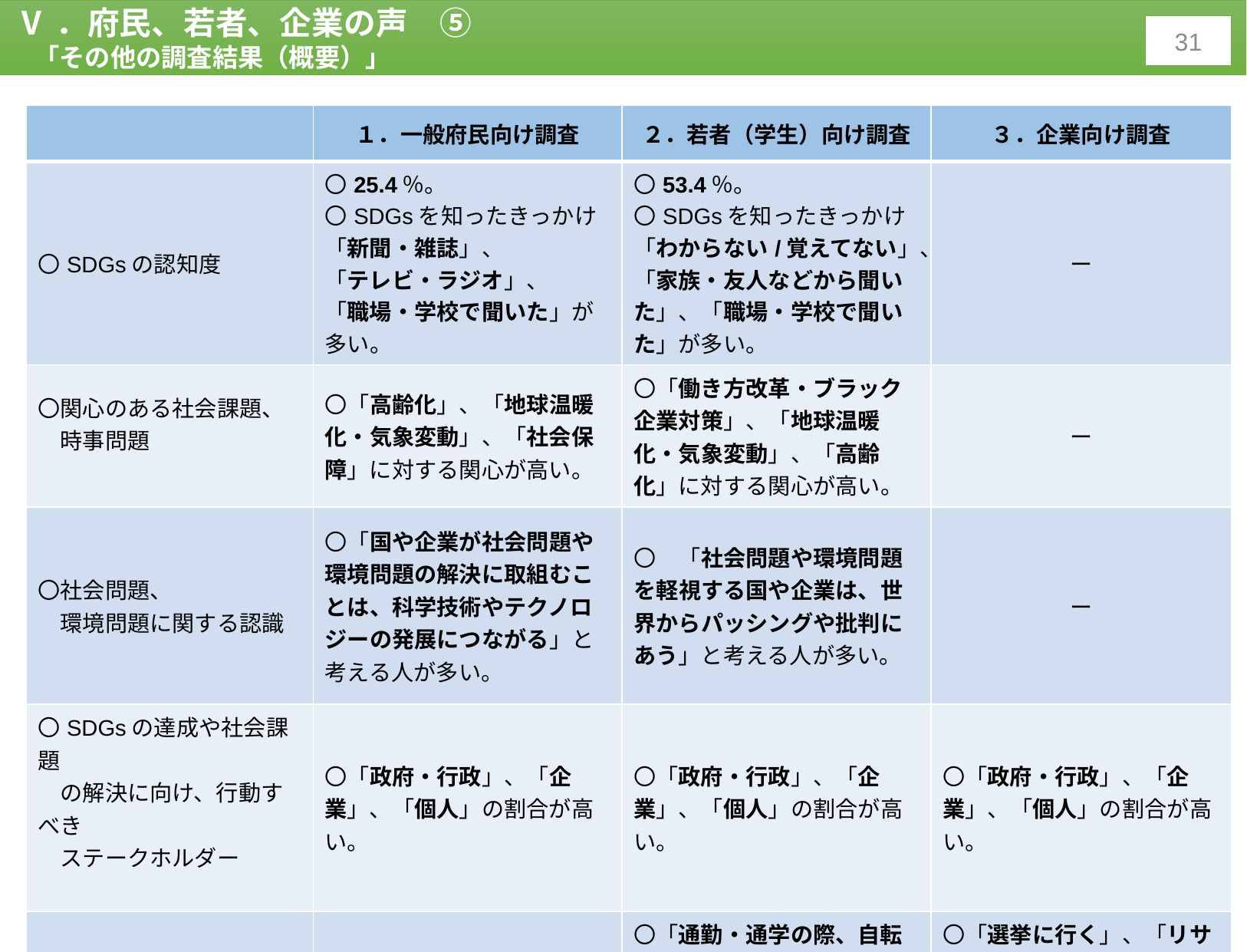

Ⅴ．府民、若者、企業の声　⑤
　「その他の調査結果（概要）」
31
|  | １．一般府民向け調査 | ２．若者（学生）向け調査 | ３．企業向け調査 |
| --- | --- | --- | --- |
| 〇SDGsの認知度 | 〇25.4％。 〇SDGsを知ったきっかけ 「新聞・雑誌」、 「テレビ・ラジオ」、 「職場・学校で聞いた」が多い。 | 〇53.4％。 〇SDGsを知ったきっかけ 「わからない/覚えてない」、 「家族・友人などから聞いた」、「職場・学校で聞いた」が多い。 | ー |
| 〇関心のある社会課題、 　時事問題 | 〇「高齢化」、「地球温暖化・気象変動」、「社会保障」に対する関心が高い。 | 〇「働き方改革・ブラック企業対策」、「地球温暖化・気象変動」、「高齢化」に対する関心が高い。 | ー |
| 〇社会問題、 　環境問題に関する認識 | 〇「国や企業が社会問題や環境問題の解決に取組むことは、科学技術やテクノロジーの発展につながる」と考える人が多い。 | 〇　「社会問題や環境問題を軽視する国や企業は、世界からパッシングや批判にあう」と考える人が多い。 | ー |
| 〇SDGsの達成や社会課題 　の解決に向け、行動すべき 　ステークホルダー | 〇「政府・行政」、「企業」、「個人」の割合が高い。 | 〇「政府・行政」、「企業」、「個人」の割合が高い。 | 〇「政府・行政」、「企業」、「個人」の割合が高い。 |
| 〇日常生活で 　実践していること | 〇「選挙に行く」、「地元で買い物をする」、「リサイクルする」をよく実践している人が多い。 | 〇「通勤・通学の際、自転車、徒歩または公共交通機関を利用」、「地元で買い物をする」、「よく笑うし、人を笑わせる」をよく実践している人が多い。 | 〇「選挙に行く」、「リサイクルする」、 「公共機関を利用する」、 「節電」、 「クールビズに取組む」、「健康診断を受ける」をよく実践している人が多い。 |